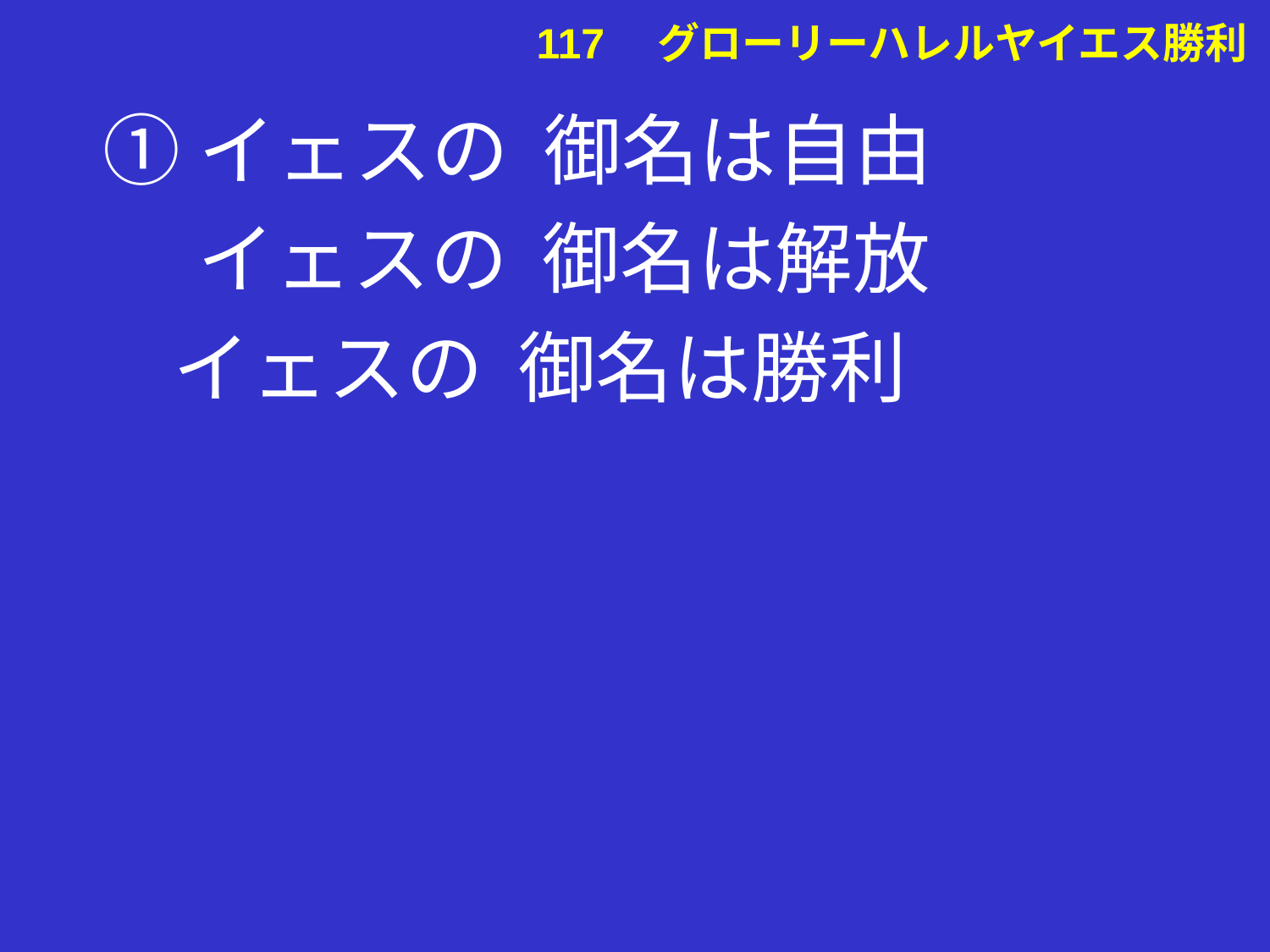

①イェスの  御名は自由
　 イェスの  御名は解放
   イェスの  御名は勝利

# 117　グローリーハレルヤイエス勝利